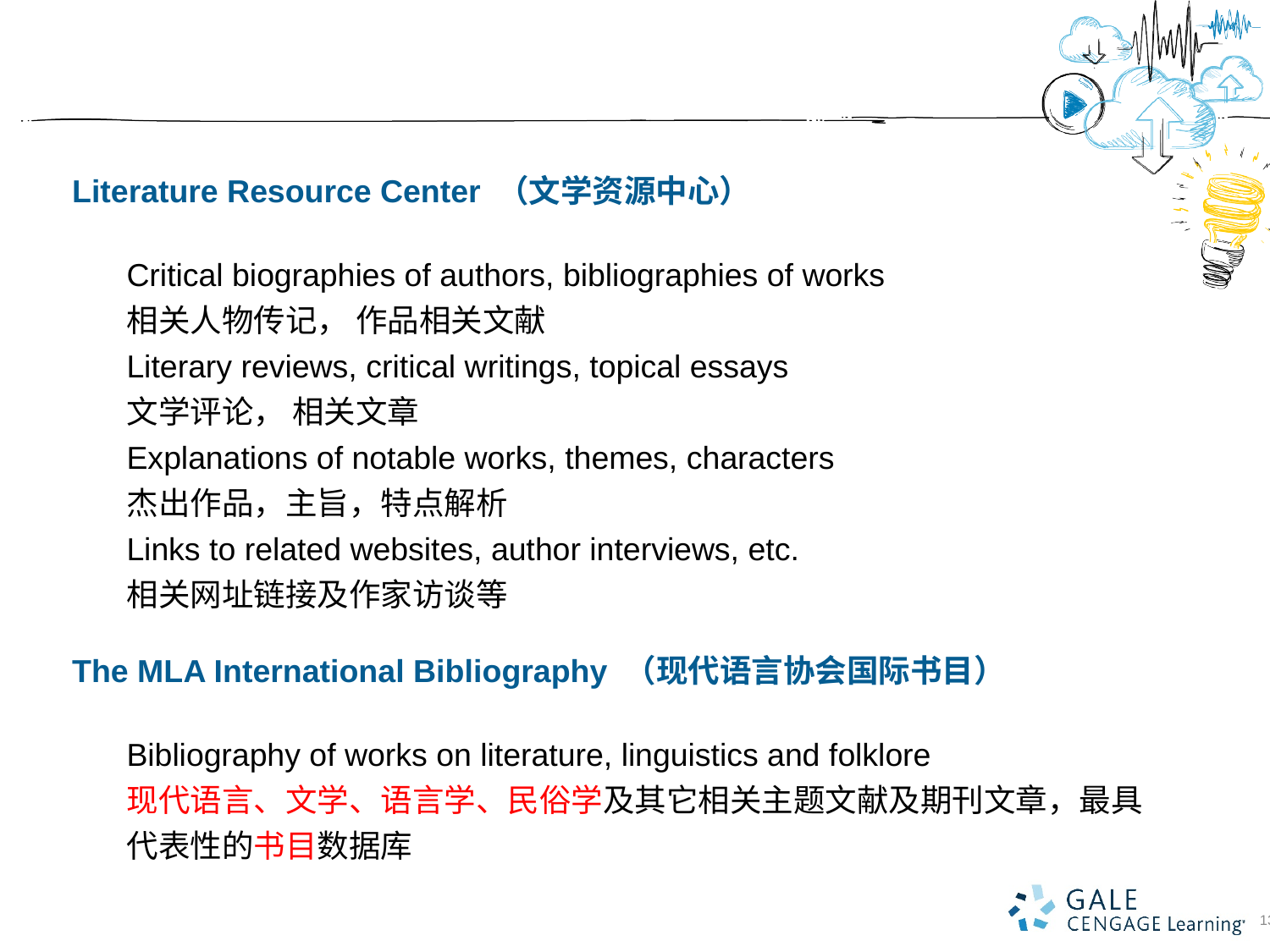

Literature Resource Center （文学资源中心）

Critical biographies of authors, bibliographies of works
相关人物传记， 作品相关文献
Literary reviews, critical writings, topical essays
文学评论， 相关文章
Explanations of notable works, themes, characters
杰出作品，主旨，特点解析
Links to related websites, author interviews, etc.
相关网址链接及作家访谈等

 The MLA International Bibliography （现代语言协会国际书目）

Bibliography of works on literature, linguistics and folklore
现代语言、文学、语言学、民俗学及其它相关主题文献及期刊文章，最具代表性的书目数据库